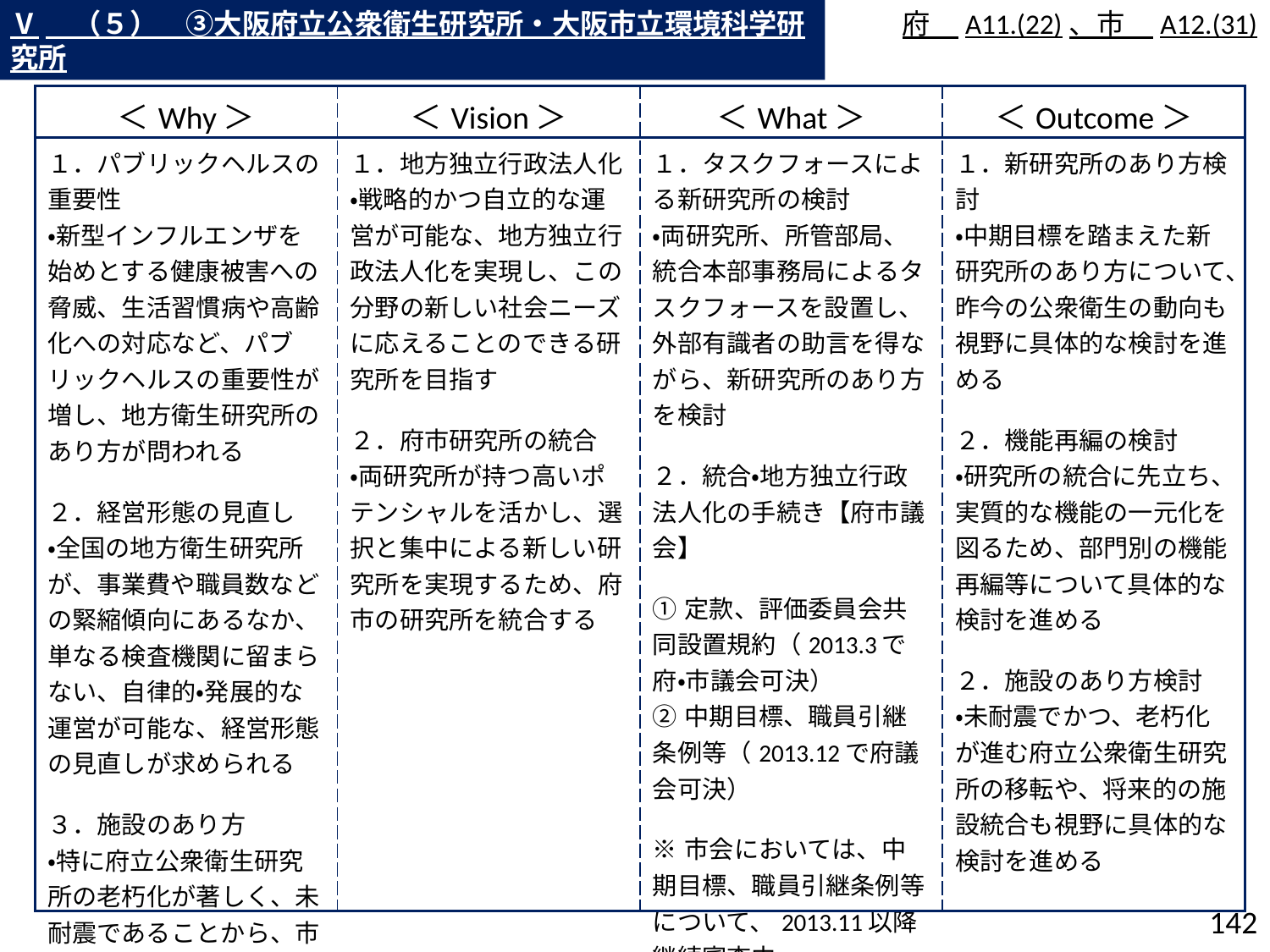

Ⅴ　（５）　③大阪府立公衆衛生研究所・大阪市立環境科学研究所
府　A11.(22)、市　A12.(31)
| ＜Why＞ | ＜Vision＞ | ＜What＞ | ＜Outcome＞ |
| --- | --- | --- | --- |
| １．パブリックヘルスの重要性 ・新型インフルエンザを始めとする健康被害への脅威、生活習慣病や高齢化への対応など、パブリックヘルスの重要性が増し、地方衛生研究所のあり方が問われる ２．経営形態の見直し ・全国の地方衛生研究所が、事業費や職員数などの緊縮傾向にあるなか、単なる検査機関に留まらない、自律的・発展的な運営が可能な、経営形態の見直しが求められる ３．施設のあり方 ・特に府立公衆衛生研究所の老朽化が著しく、未耐震であることから、市立環境科学研究所も含めて施設のあり方が課題 | １．地方独立行政法人化 ・戦略的かつ自立的な運営が可能な、地方独立行政法人化を実現し、この分野の新しい社会ニーズに応えることのできる研究所を目指す ２．府市研究所の統合 ・両研究所が持つ高いポテンシャルを活かし、選択と集中による新しい研究所を実現するため、府市の研究所を統合する | １．タスクフォースによる新研究所の検討 ・両研究所、所管部局、統合本部事務局によるタスクフォースを設置し、外部有識者の助言を得ながら、新研究所のあり方を検討 ２．統合・地方独立行政法人化の手続き【府市議会】 ①定款、評価委員会共同設置規約（2013.3で府・市議会可決） ②中期目標、職員引継条例等（2013.12で府議会可決） ※市会においては、中期目標、職員引継条例等について、2013.11以降継続審査中 | １．新研究所のあり方検討 ・中期目標を踏まえた新研究所のあり方について、昨今の公衆衛生の動向も視野に具体的な検討を進める ２．機能再編の検討 ・研究所の統合に先立ち、実質的な機能の一元化を図るため、部門別の機能再編等について具体的な検討を進める ２．施設のあり方検討 ・未耐震でかつ、老朽化が進む府立公衆衛生研究所の移転や、将来的の施設統合も視野に具体的な検討を進める |
142